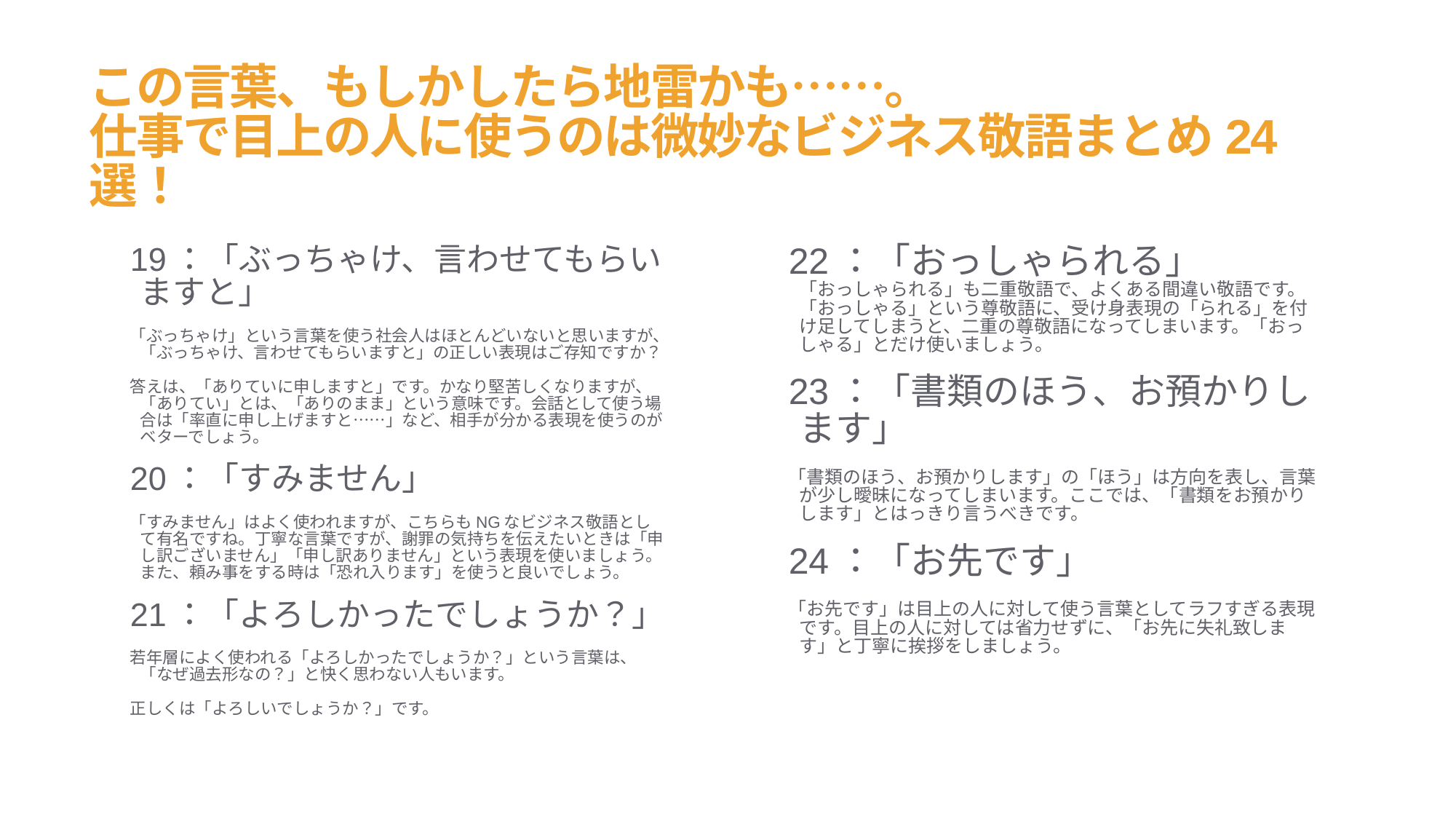

# この言葉、もしかしたら地雷かも……。 仕事で目上の人に使うのは微妙なビジネス敬語まとめ24選！

19：「ぶっちゃけ、言わせてもらいますと」
「ぶっちゃけ」という言葉を使う社会人はほとんどいないと思いますが、「ぶっちゃけ、言わせてもらいますと」の正しい表現はご存知ですか？
答えは、「ありていに申しますと」です。かなり堅苦しくなりますが、「ありてい」とは、「ありのまま」という意味です。会話として使う場合は「率直に申し上げますと……」など、相手が分かる表現を使うのがベターでしょう。
20：「すみません」
「すみません」はよく使われますが、こちらもNGなビジネス敬語として有名ですね。丁寧な言葉ですが、謝罪の気持ちを伝えたいときは「申し訳ございません」「申し訳ありません」という表現を使いましょう。また、頼み事をする時は「恐れ入ります」を使うと良いでしょう。
21：「よろしかったでしょうか？」
若年層によく使われる「よろしかったでしょうか？」という言葉は、「なぜ過去形なの？」と快く思わない人もいます。
正しくは「よろしいでしょうか？」です。
22：「おっしゃられる」
「おっしゃられる」も二重敬語で、よくある間違い敬語です。「おっしゃる」という尊敬語に、受け身表現の「られる」を付け足してしまうと、二重の尊敬語になってしまいます。「おっしゃる」とだけ使いましょう。
23：「書類のほう、お預かりします」
「書類のほう、お預かりします」の「ほう」は方向を表し、言葉が少し曖昧になってしまいます。ここでは、「書類をお預かりします」とはっきり言うべきです。
24：「お先です」
「お先です」は目上の人に対して使う言葉としてラフすぎる表現です。目上の人に対しては省力せずに、「お先に失礼致します」と丁寧に挨拶をしましょう。